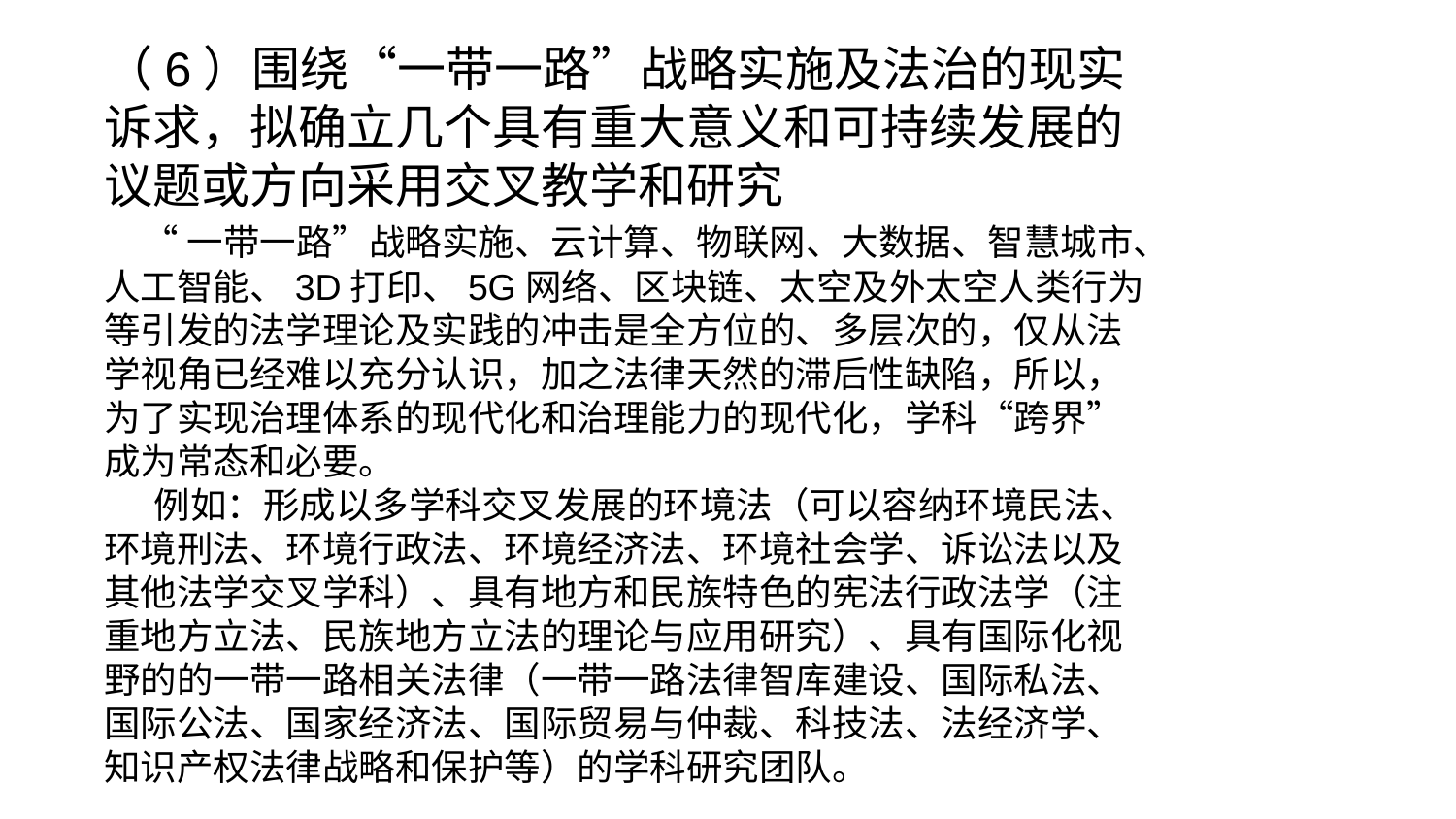

（6）围绕“一带一路”战略实施及法治的现实诉求，拟确立几个具有重大意义和可持续发展的议题或方向采用交叉教学和研究
    “一带一路”战略实施、云计算、物联网、大数据、智慧城市、人工智能、3D打印、5G网络、区块链、太空及外太空人类行为等引发的法学理论及实践的冲击是全方位的、多层次的，仅从法学视角已经难以充分认识，加之法律天然的滞后性缺陷，所以，为了实现治理体系的现代化和治理能力的现代化，学科“跨界”成为常态和必要。
     例如：形成以多学科交叉发展的环境法（可以容纳环境民法、环境刑法、环境行政法、环境经济法、环境社会学、诉讼法以及其他法学交叉学科）、具有地方和民族特色的宪法行政法学（注重地方立法、民族地方立法的理论与应用研究）、具有国际化视野的的一带一路相关法律（一带一路法律智库建设、国际私法、国际公法、国家经济法、国际贸易与仲裁、科技法、法经济学、知识产权法律战略和保护等）的学科研究团队。